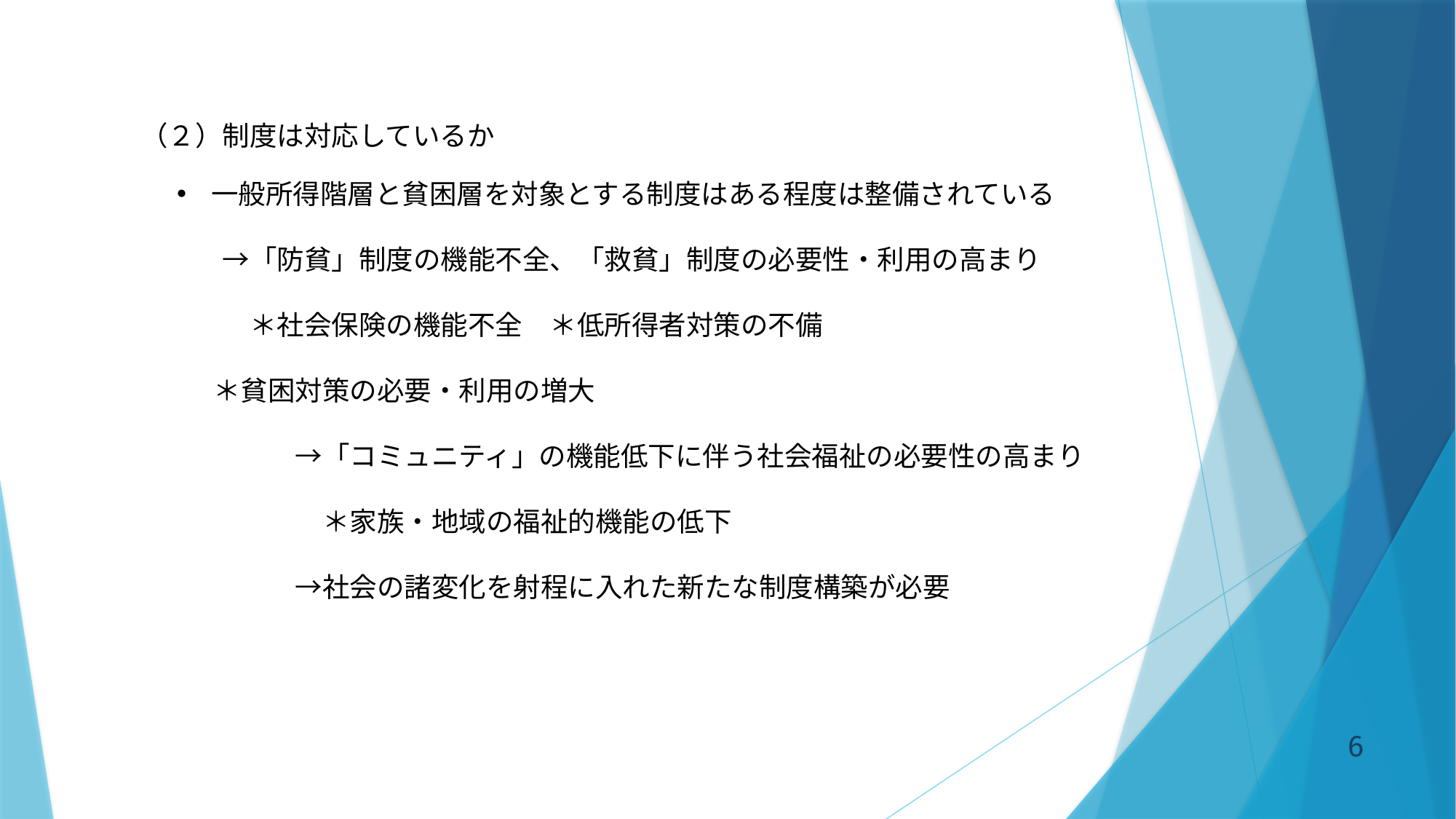

（２）制度は対応しているか

一般所得階層と貧困層を対象とする制度はある程度は整備されている

　　　→「防貧」制度の機能不全、「救貧」制度の必要性・利用の高まり

　　　　＊社会保険の機能不全　＊低所得者対策の不備

＊貧困対策の必要・利用の増大

　　　→「コミュニティ」の機能低下に伴う社会福祉の必要性の高まり

　　　　＊家族・地域の福祉的機能の低下

　　　→社会の諸変化を射程に入れた新たな制度構築が必要
6